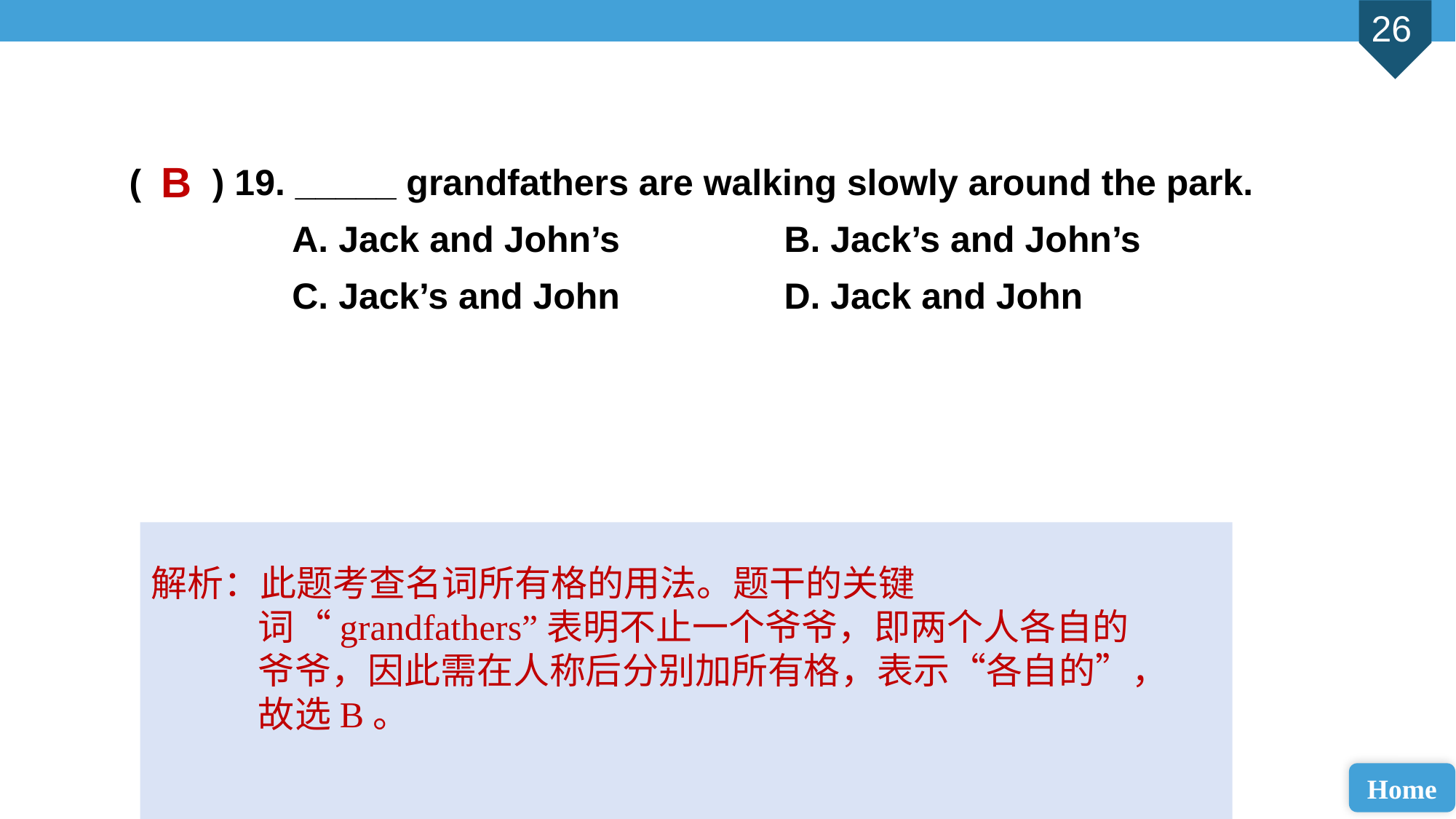

(       ) 19. _____ grandfathers are walking slowly around the park.
                A. Jack and John’s 		B. Jack’s and John’s
                C. Jack’s and John 		D. Jack and John
B

解析：此题考查名词所有格的用法。题干的关键词“grandfathers”表明不止一个爷爷，即两个人各自的爷爷，因此需在人称后分别加所有格，表示“各自的”，故选B。